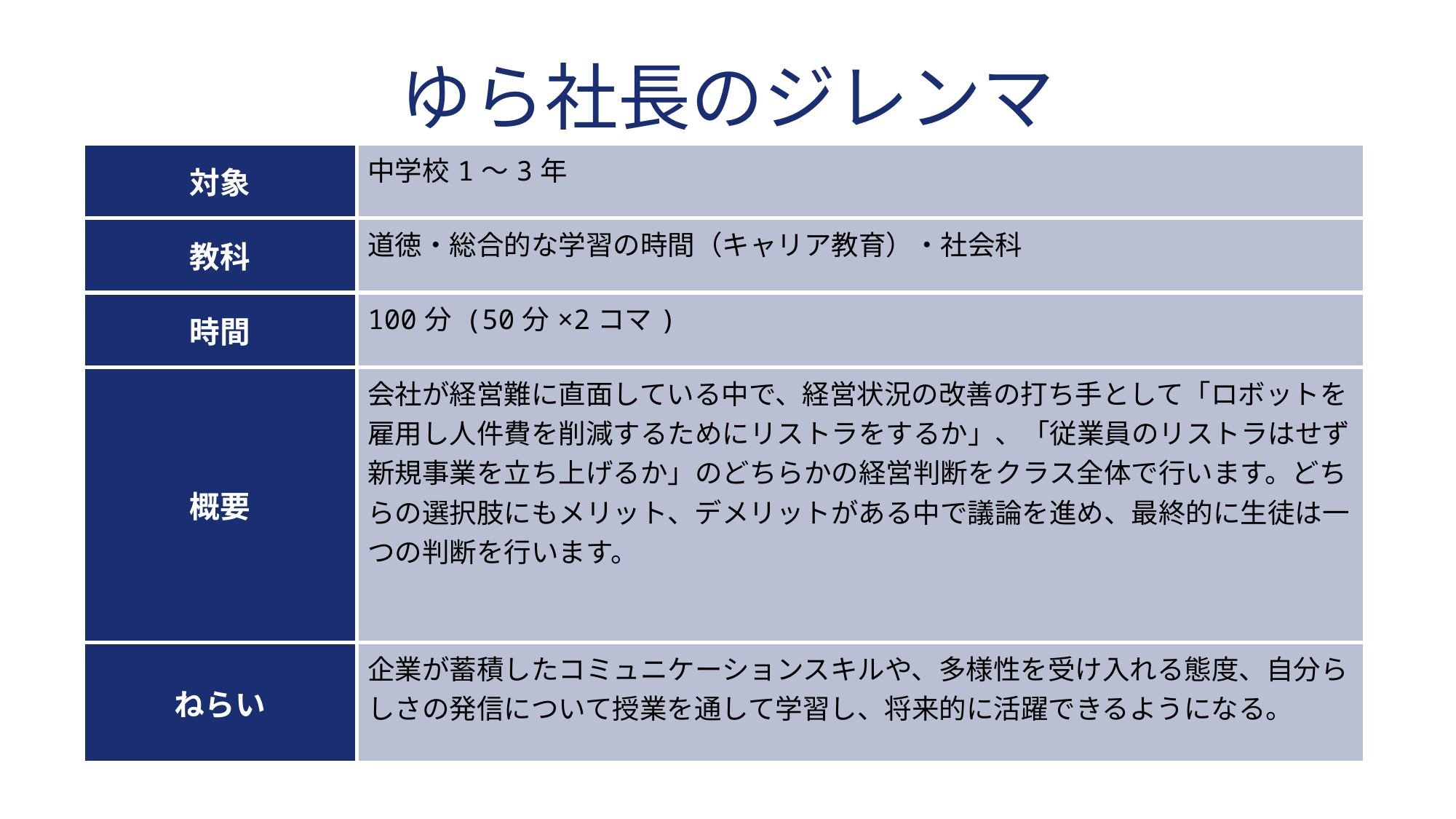

# ゆら社長のジレンマ
| 対象 | 中学校1〜3年 |
| --- | --- |
| 教科 | 道徳・総合的な学習の時間（キャリア教育）・社会科 |
| 時間 | 100分 (50分×2コマ) |
| 概要 | 会社が経営難に直面している中で、経営状況の改善の打ち手として「ロボットを雇用し人件費を削減するためにリストラをするか」、「従業員のリストラはせず新規事業を立ち上げるか」のどちらかの経営判断をクラス全体で行います。どちらの選択肢にもメリット、デメリットがある中で議論を進め、最終的に生徒は一つの判断を行います。 |
| ねらい | 企業が蓄積したコミュニケーションスキルや、多様性を受け入れる態度、自分らしさの発信について授業を通して学習し、将来的に活躍できるようになる。 |